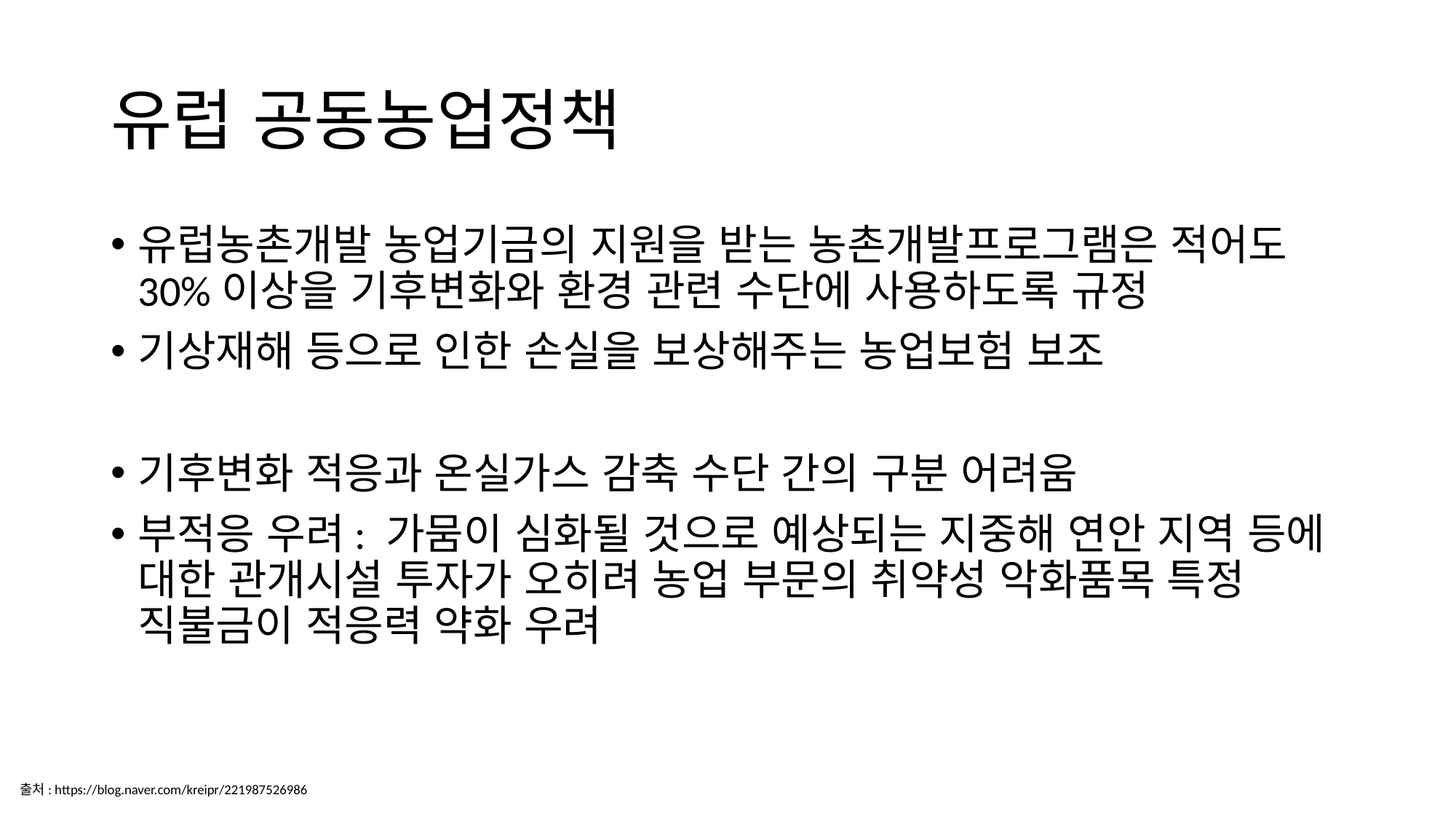

# 유럽 공동농업정책
유럽농촌개발 농업기금의 지원을 받는 농촌개발프로그램은 적어도 30%이상을 기후변화와 환경 관련 수단에 사용하도록 규정
기상재해 등으로 인한 손실을 보상해주는 농업보험 보조

기후변화 적응과 온실가스 감축 수단 간의 구분 어려움
부적응 우려: 가뭄이 심화될 것으로 예상되는 지중해 연안 지역 등에 대한 관개시설 투자가 오히려 농업 부문의 취약성 악화품목 특정 직불금이 적응력 약화 우려

출처: https://blog.naver.com/kreipr/221987526986